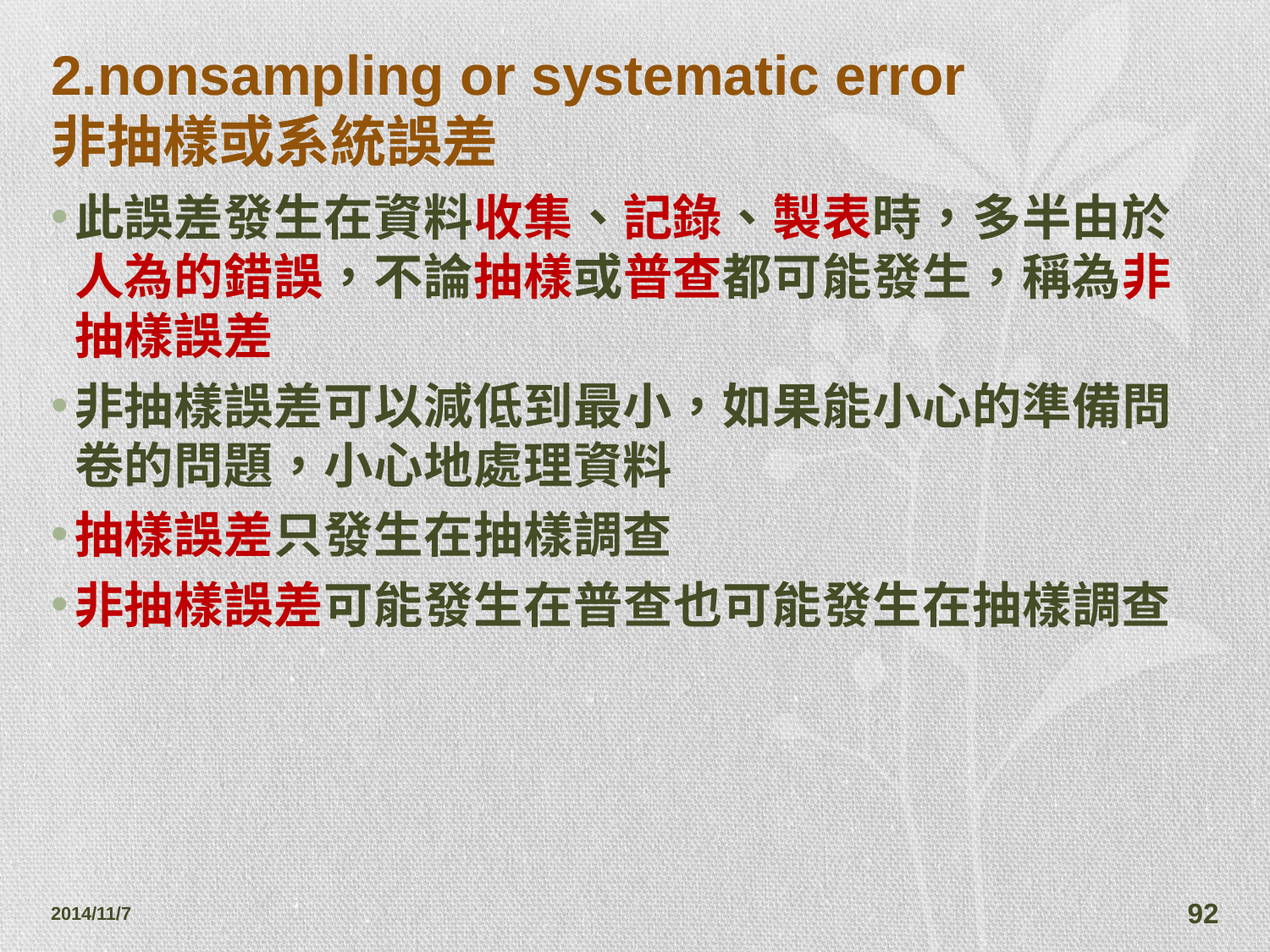

# 2.nonsampling or systematic error 非抽樣或系統誤差
此誤差發生在資料收集、記錄、製表時，多半由於人為的錯誤，不論抽樣或普查都可能發生，稱為非抽樣誤差
非抽樣誤差可以減低到最小，如果能小心的準備問卷的問題，小心地處理資料
抽樣誤差只發生在抽樣調查
非抽樣誤差可能發生在普查也可能發生在抽樣調查

2014/11/7
92